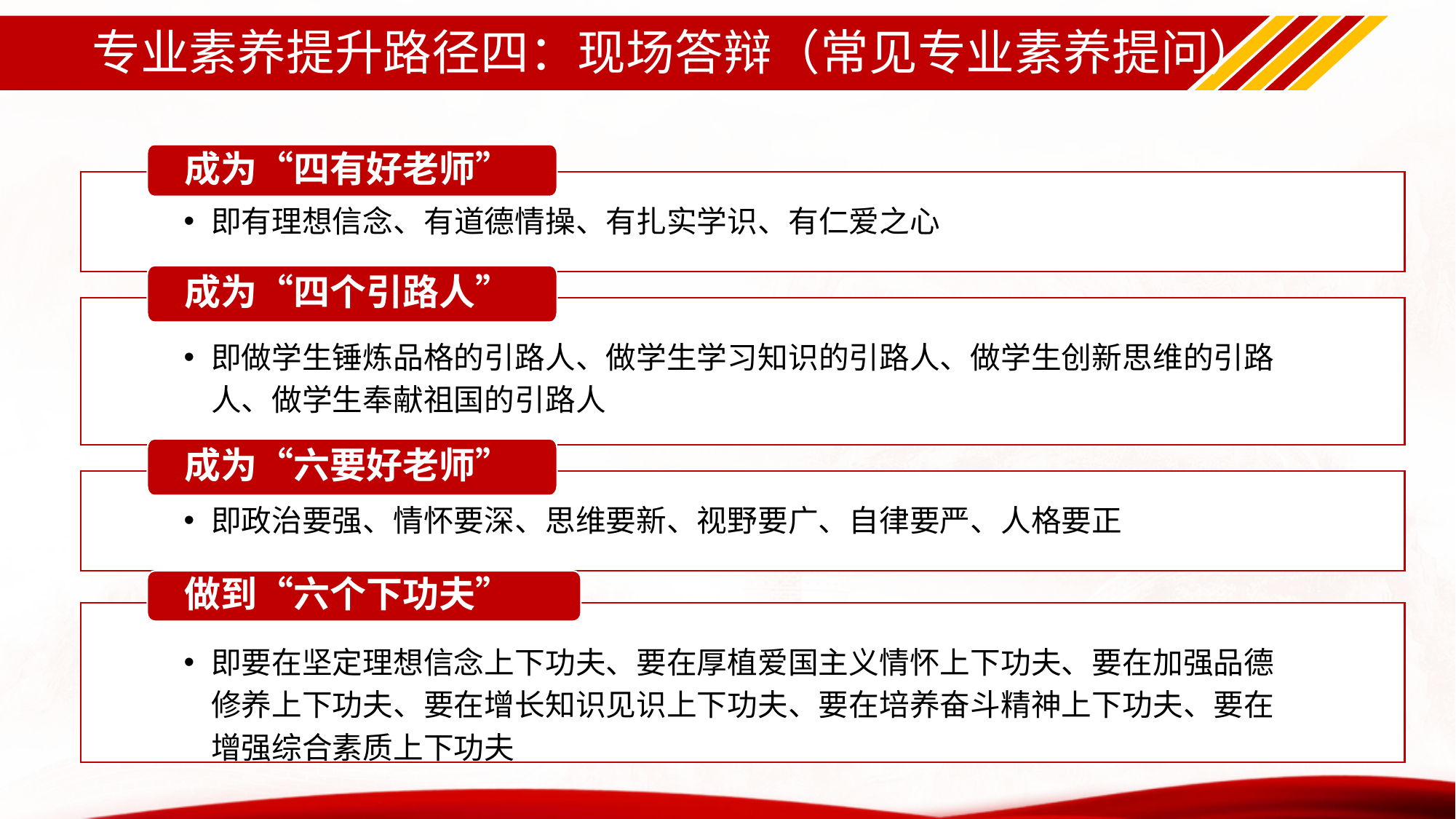

# 专业素养提升路径四：现场答辩（常见专业素养提问）
成为“四有好老师”
即有理想信念、有道德情操、有扎实学识、有仁爱之心
成为“四个引路人”
即做学生锤炼品格的引路人、做学生学习知识的引路人、做学生创新思维的引路人、做学生奉献祖国的引路人
成为“六要好老师”
即政治要强、情怀要深、思维要新、视野要广、自律要严、人格要正
做到“六个下功夫”
即要在坚定理想信念上下功夫、要在厚植爱国主义情怀上下功夫、要在加强品德修养上下功夫、要在增长知识见识上下功夫、要在培养奋斗精神上下功夫、要在增强综合素质上下功夫